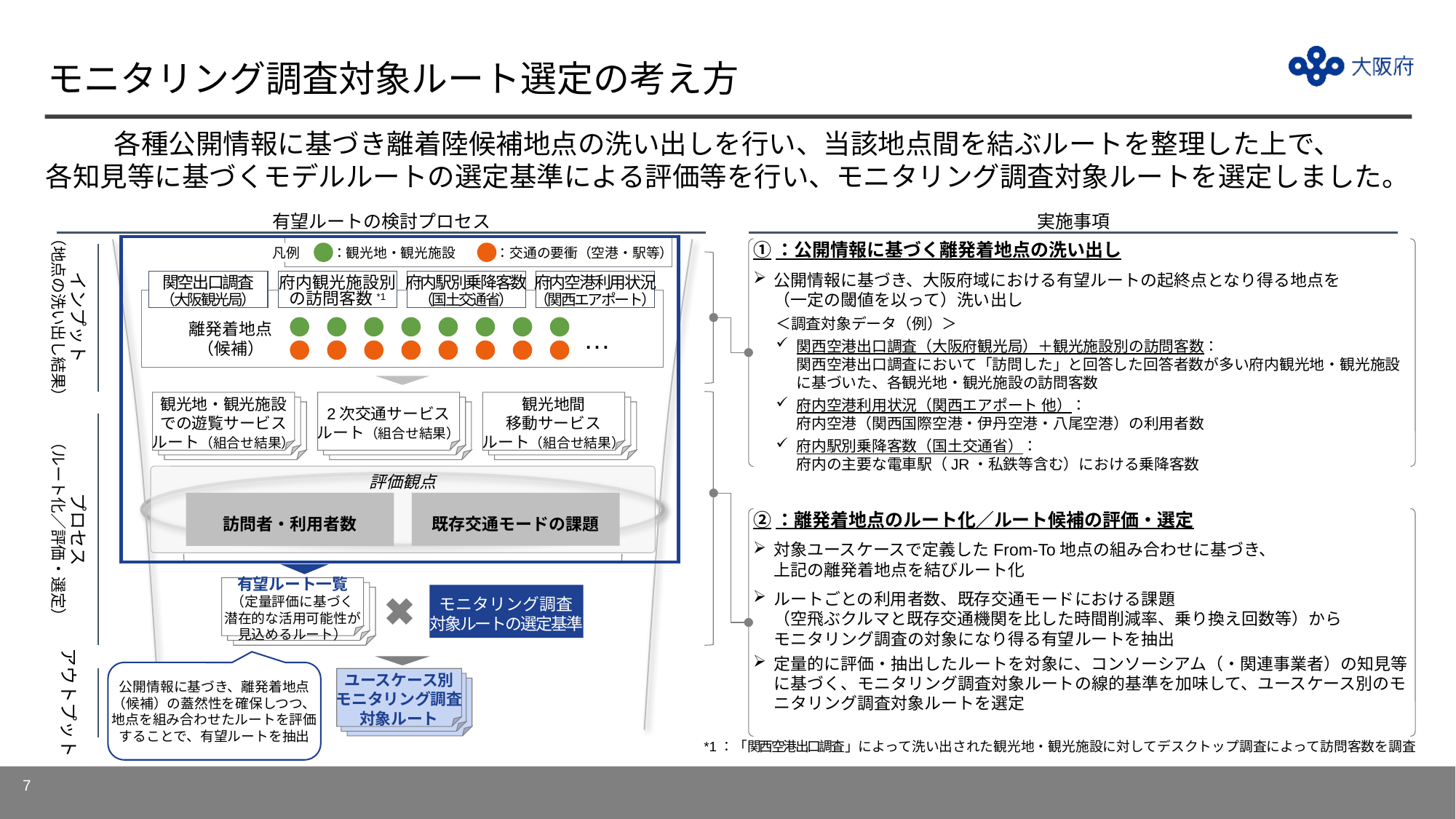

# モニタリング調査対象ルート選定の考え方
各種公開情報に基づき離着陸候補地点の洗い出しを行い、当該地点間を結ぶルートを整理した上で、
各知見等に基づくモデルルートの選定基準による評価等を行い、モニタリング調査対象ルートを選定しました。
有望ルートの検討プロセス
実施事項

①：公開情報に基づく離発着地点の洗い出し
公開情報に基づき、大阪府域における有望ルートの起終点となり得る地点を
（一定の閾値を以って）洗い出し
＜調査対象データ（例）＞
関西空港出口調査（大阪府観光局）＋観光施設別の訪問客数：
関西空港出口調査において「訪問した」と回答した回答者数が多い府内観光地・観光施設
に基づいた、各観光地・観光施設の訪問客数
府内空港利用状況（関西エアポート 他）：
府内空港（関西国際空港・伊丹空港・八尾空港）の利用者数
府内駅別乗降客数（国土交通省）：
府内の主要な電車駅（JR・私鉄等含む）における乗降客数

凡例
　：観光地・観光施設
　：交通の要衝（空港・駅等）
インプット
（地点の洗い出し結果）

関空出口調査
（大阪観光局）
府内観光施設別
の訪問客数*1
府内駅別乗降客数
（国土交通省）
府内空港利用状況
（関西エアポート）

離発着地点（候補）
…

観光地・観光施設
での遊覧サービス
ルート（組合せ結果）

2次交通サービス
ルート（組合せ結果）

観光地間
移動サービス
ルート（組合せ結果）

プロセス
（ルート化／評価・選定）
評価観点

訪問者・利用者数
既存交通モードの課題

②：離発着地点のルート化／ルート候補の評価・選定
対象ユースケースで定義したFrom-To地点の組み合わせに基づき、
上記の離発着地点を結びルート化
ルートごとの利用者数、既存交通モードにおける課題
（空飛ぶクルマと既存交通機関を比した時間削減率、乗り換え回数等）から
モニタリング調査の対象になり得る有望ルートを抽出
定量的に評価・抽出したルートを対象に、コンソーシアム（・関連事業者）の知見等に基づく、モニタリング調査対象ルートの線的基準を加味して、ユースケース別のモニタリング調査対象ルートを選定

有望ルート一覧
（定量評価に基づく
潜在的な活用可能性が
見込めるルート）

モニタリング調査
対象ルートの選定基準

公開情報に基づき、離発着地点
（候補）の蓋然性を確保しつつ、
地点を組み合わせたルートを評価
することで、有望ルートを抽出
アウトプット
ユースケース別
モニタリング調査
対象ルート

*1：「関西空港出口調査」によって洗い出された観光地・観光施設に対してデスクトップ調査によって訪問客数を調査